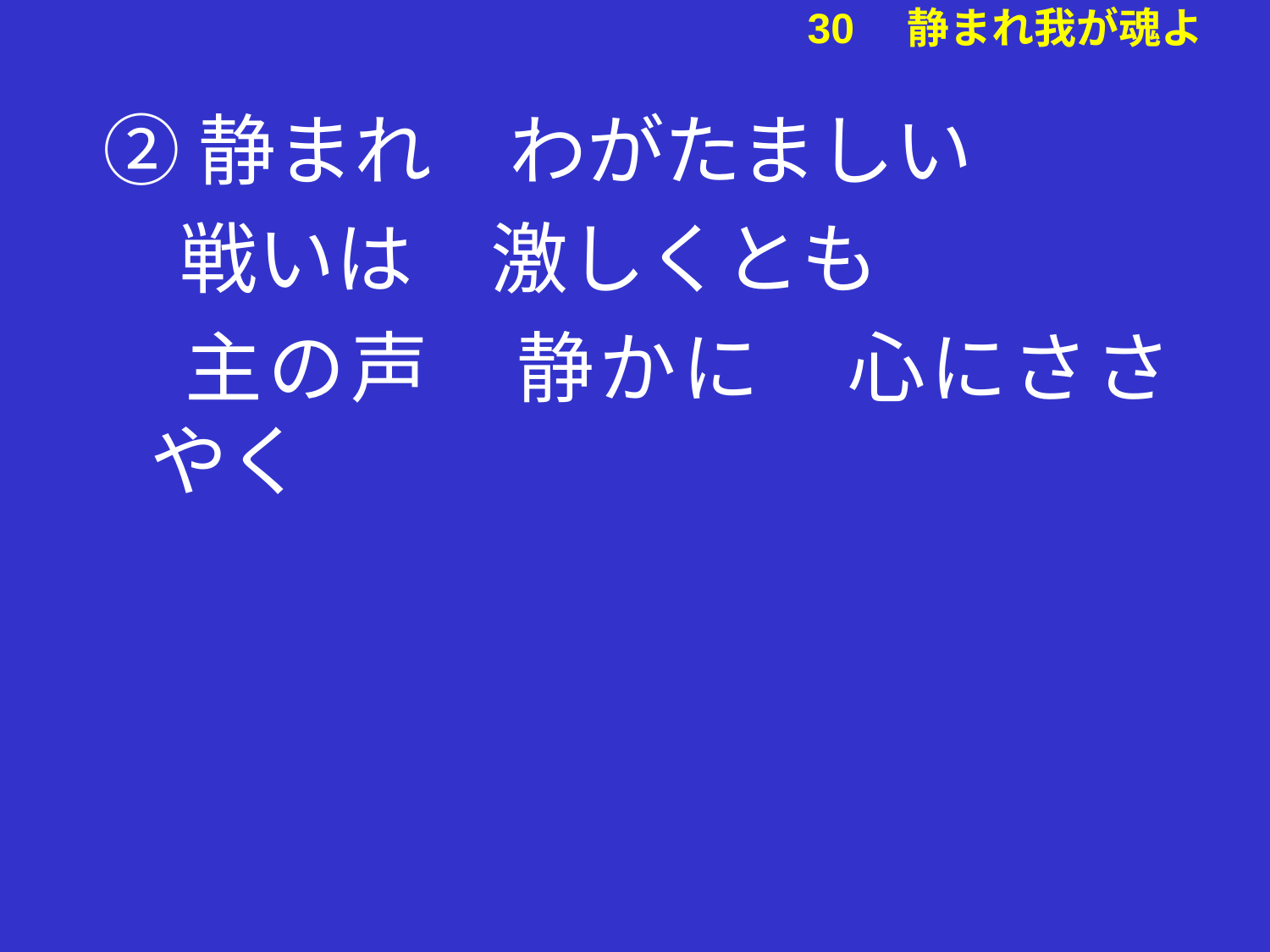

②静まれ　わがたましい
　戦いは　激しくとも
　主の声　静かに　心にささやく

# 30　静まれ我が魂よ